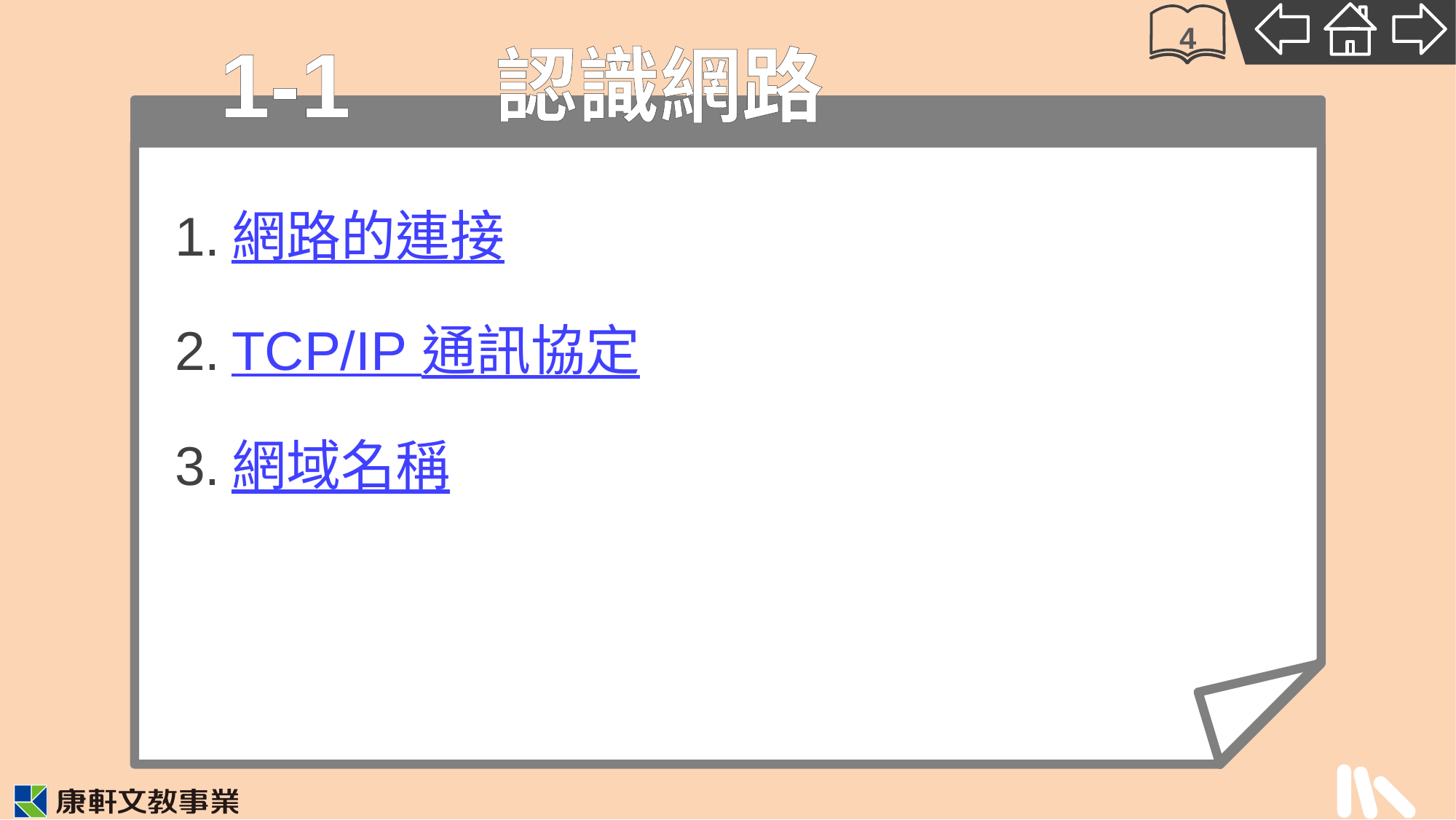

1-1
4
# 認識網路
網路的連接
TCP/IP 通訊協定
網域名稱